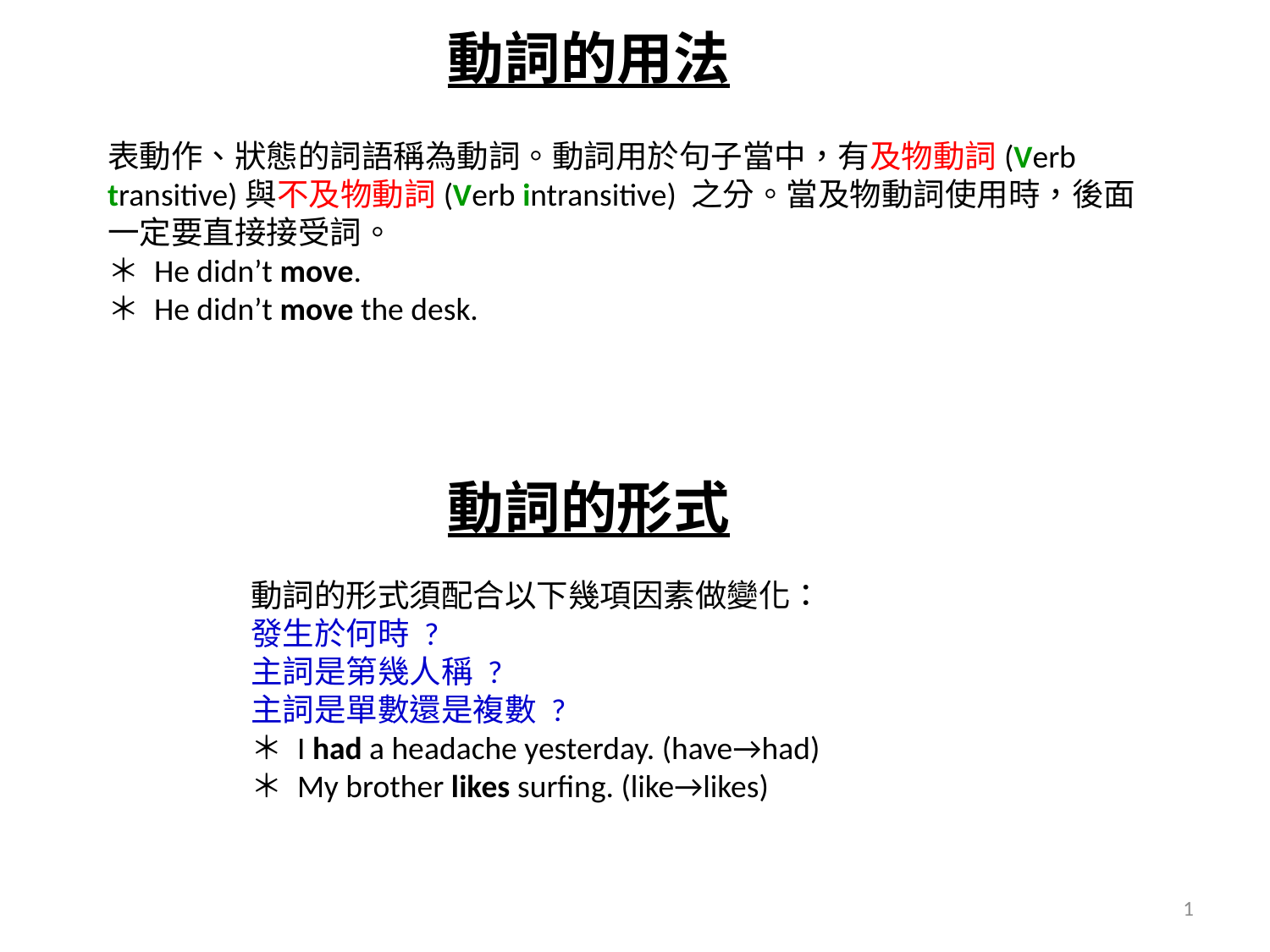

動詞的用法
表動作、狀態的詞語稱為動詞。動詞用於句子當中，有及物動詞(Verb transitive)與不及物動詞(Verb intransitive) 之分。當及物動詞使用時，後面一定要直接接受詞。
＊ He didn’t move.
＊ He didn’t move the desk.
動詞的形式
動詞的形式須配合以下幾項因素做變化：
發生於何時 ?
主詞是第幾人稱 ?
主詞是單數還是複數 ?
＊ I had a headache yesterday. (have→had)
＊ My brother likes surfing. (like→likes)
1